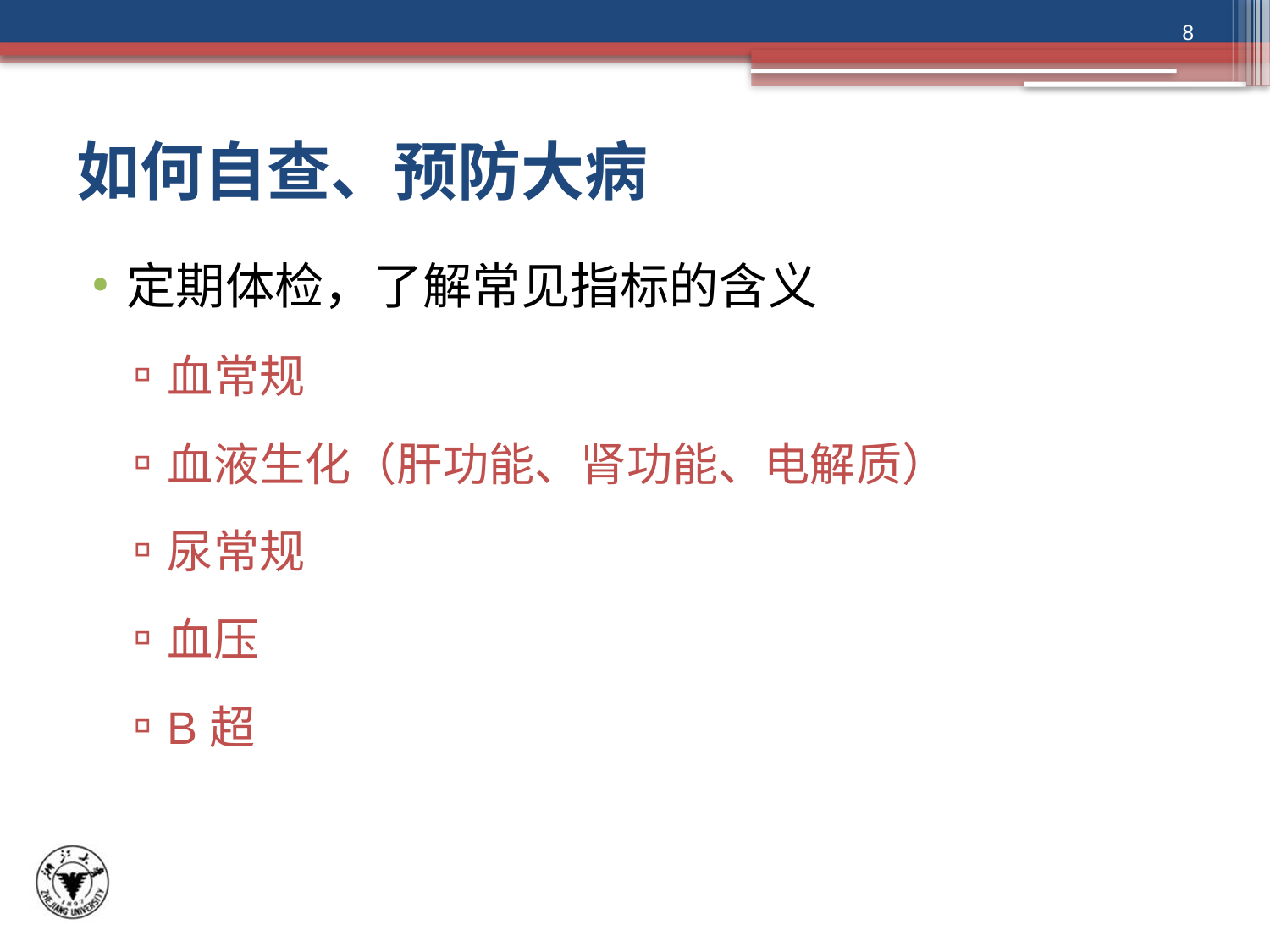

8
# 如何自查、预防大病
定期体检，了解常见指标的含义
血常规
血液生化（肝功能、肾功能、电解质）
尿常规
血压
B超